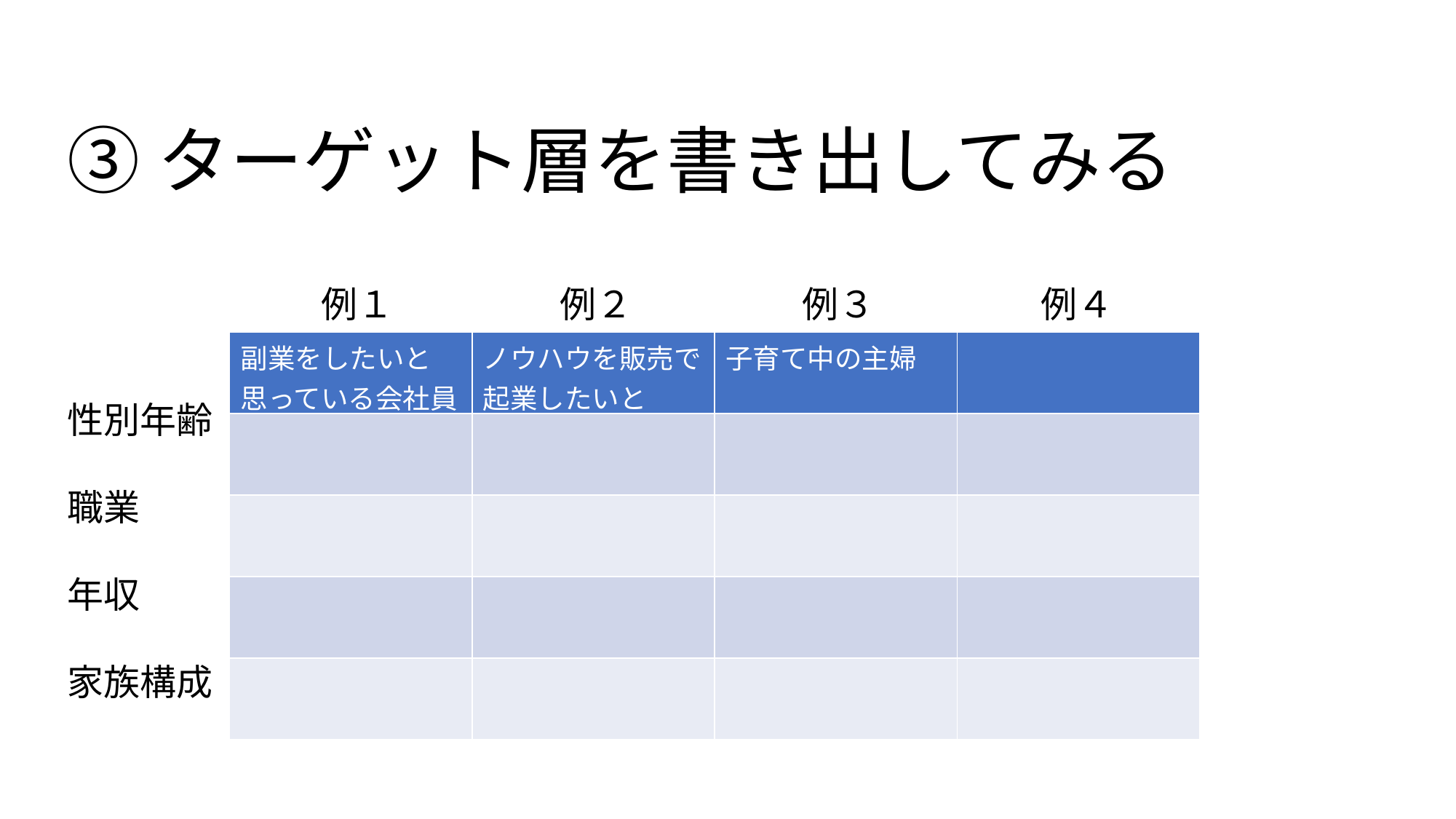

③ターゲット層を書き出してみる
例１
例２
例３
例４

性別年齢
職業
年収
家族構成

| 副業をしたいと思っている会社員 | ノウハウを販売で起業したいと | 子育て中の主婦 |  |
| --- | --- | --- | --- |
|  |  |  |  |
|  |  |  |  |
|  |  |  |  |
|  |  |  |  |